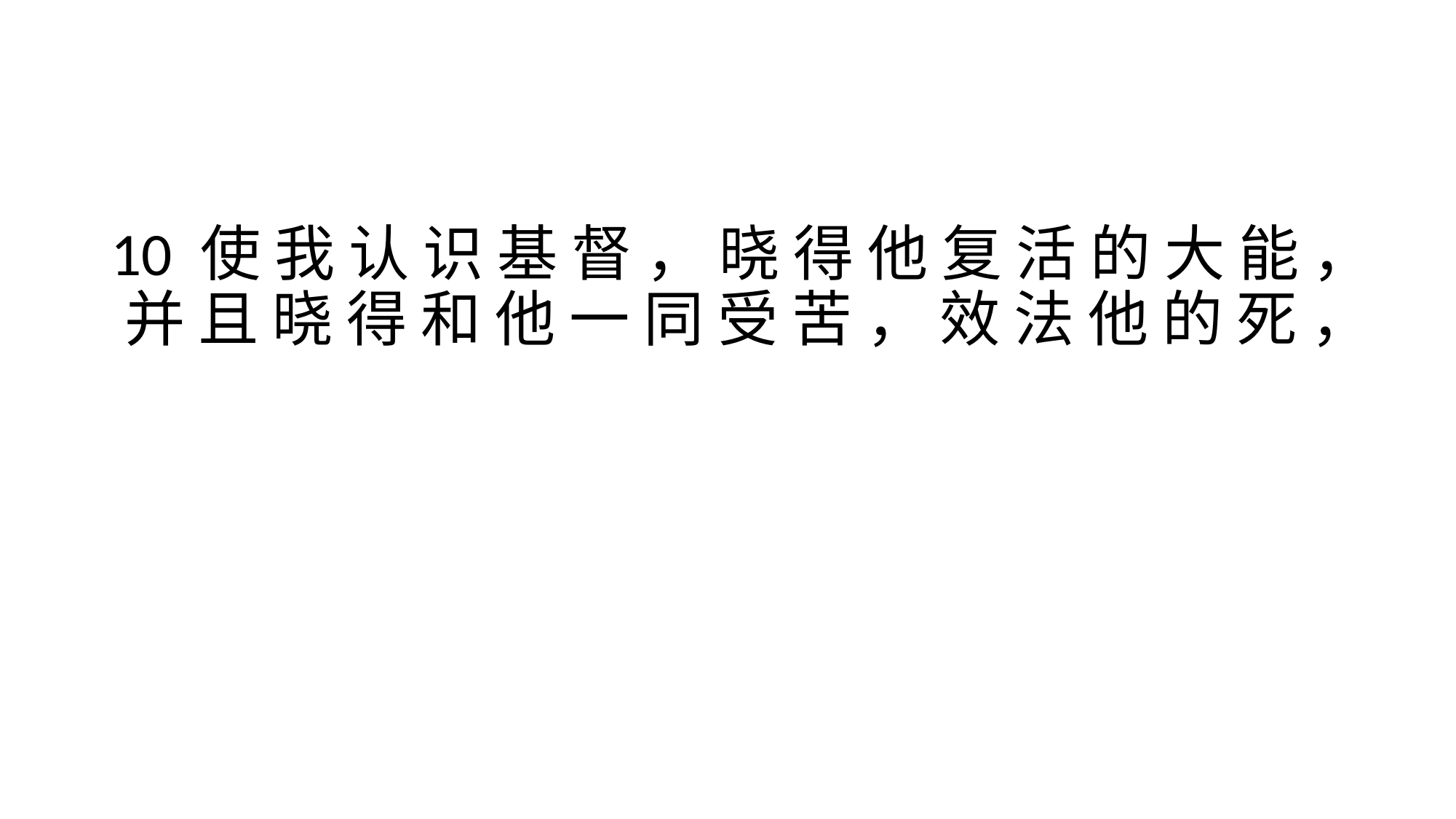

#
10 使 我 认 识 基 督 ， 晓 得 他 复 活 的 大 能 ， 并 且 晓 得 和 他 一 同 受 苦 ， 效 法 他 的 死 ，